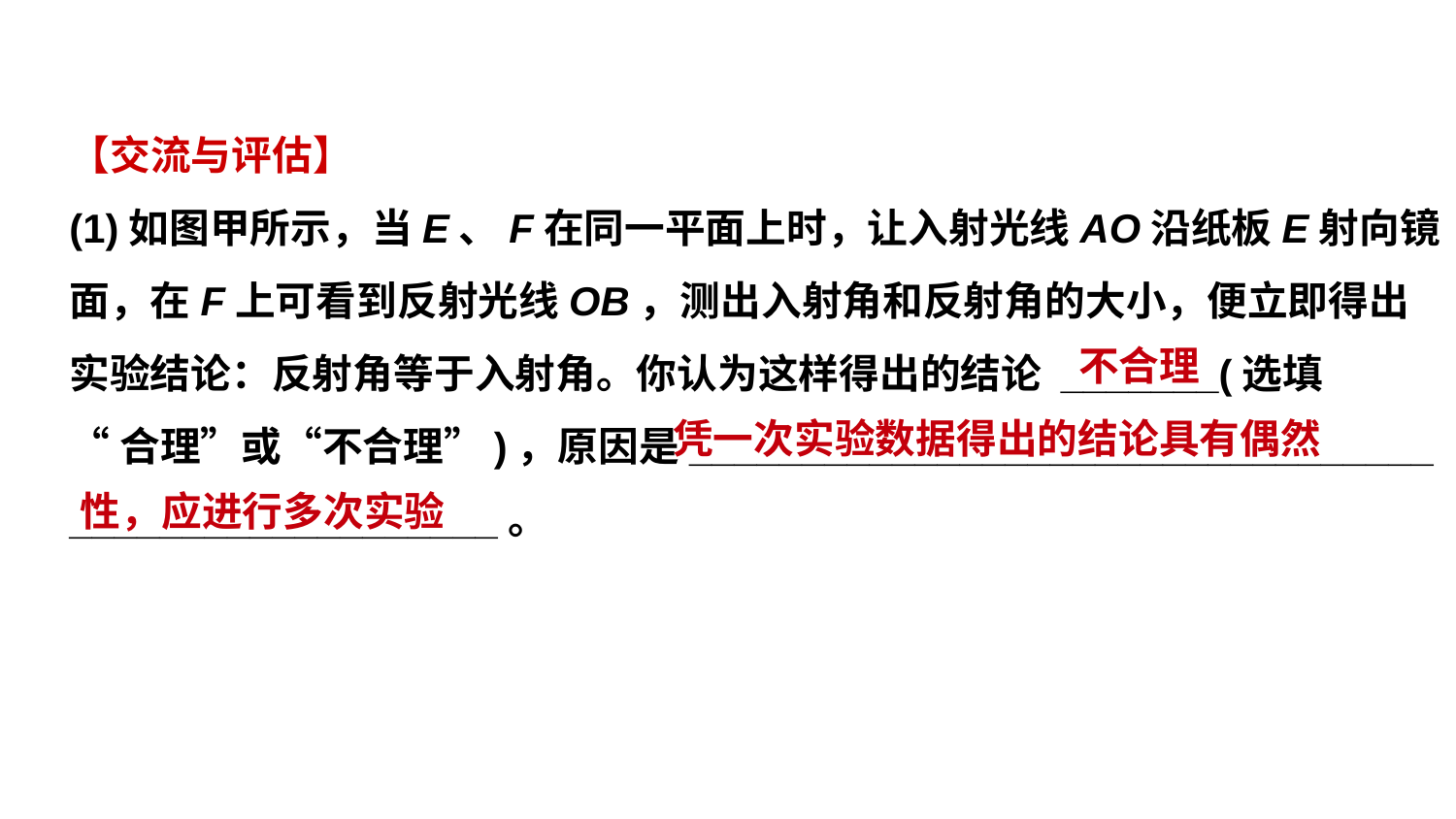

【交流与评估】
(1)如图甲所示，当E、F在同一平面上时，让入射光线AO沿纸板E射向镜
面，在F上可看到反射光线OB，测出入射角和反射角的大小，便立即得出
实验结论：反射角等于入射角。你认为这样得出的结论 _______(选填
“合理”或“不合理”)，原因是_________________________________
___________________。
不合理
凭一次实验数据得出的结论具有偶然
性，应进行多次实验